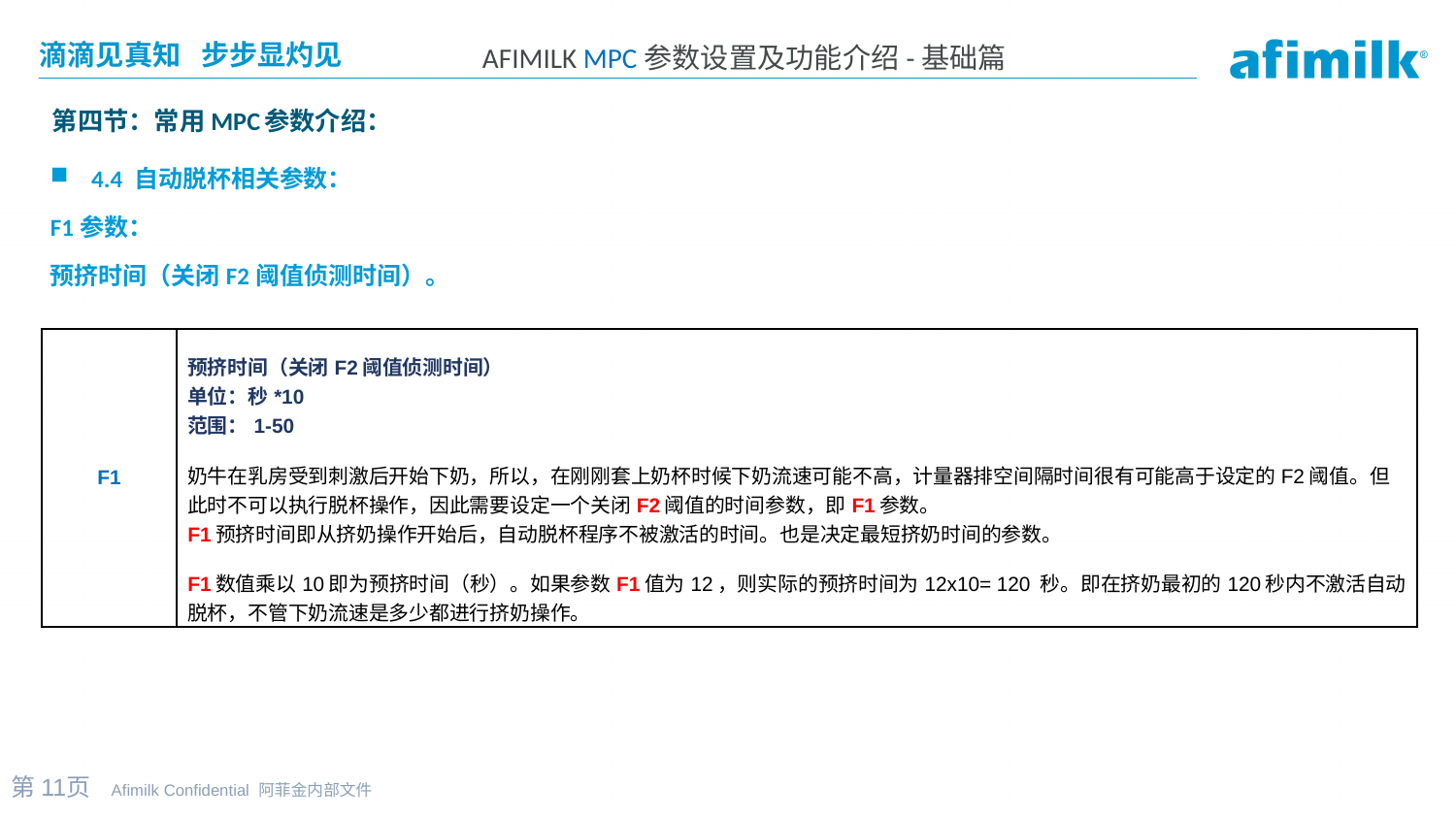

第四节：常用MPC参数介绍：
4.4 自动脱杯相关参数：
F1参数：
预挤时间（关闭F2阈值侦测时间）。

| F1 | 预挤时间（关闭F2阈值侦测时间） 单位：秒\*10 范围：1-50 奶牛在乳房受到刺激后开始下奶，所以，在刚刚套上奶杯时候下奶流速可能不高，计量器排空间隔时间很有可能高于设定的F2阈值。但此时不可以执行脱杯操作，因此需要设定一个关闭F2阈值的时间参数，即F1参数。 F1预挤时间即从挤奶操作开始后，自动脱杯程序不被激活的时间。也是决定最短挤奶时间的参数。 F1数值乘以10即为预挤时间（秒）。如果参数F1值为12，则实际的预挤时间为12x10= 120 秒。即在挤奶最初的120秒内不激活自动脱杯，不管下奶流速是多少都进行挤奶操作。 |
| --- | --- |
第11页  Afimilk Confidential 阿菲金内部文件